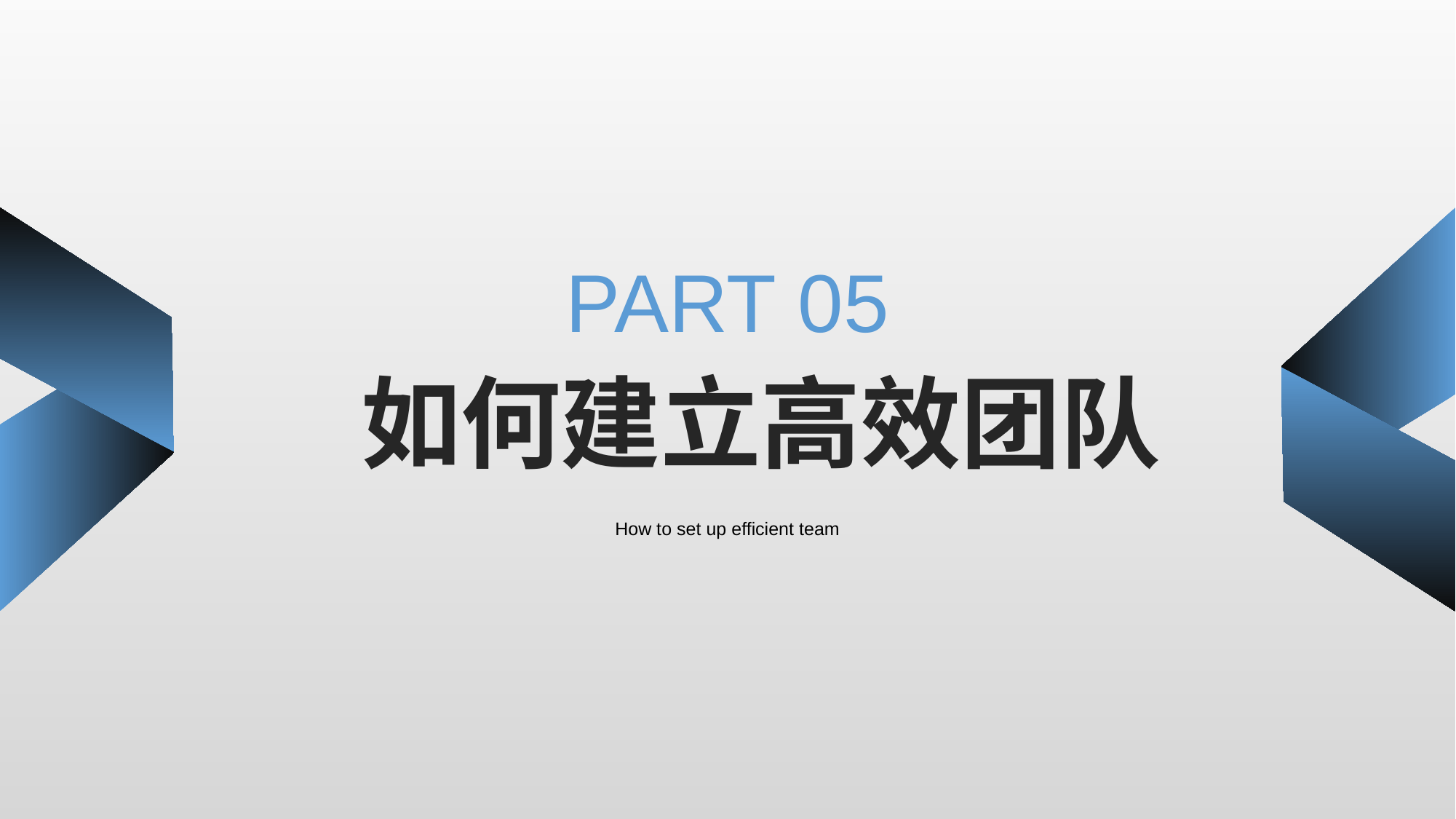

PART 05
如何建立高效团队
How to set up efficient team